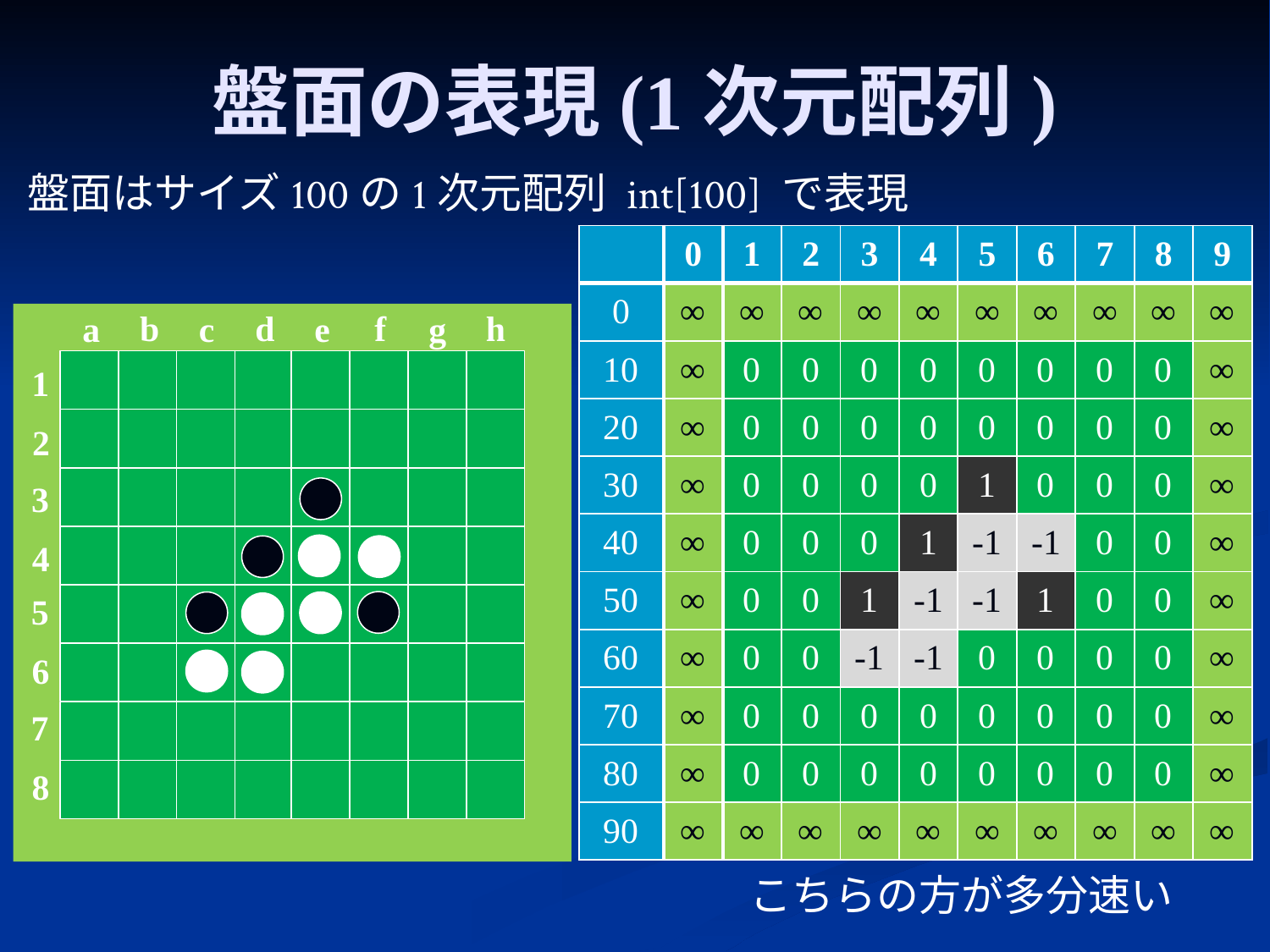

# 盤面の表現(1次元配列)
盤面はサイズ100の1次元配列 int[100] で表現
|  | 0 | 1 | 2 | 3 | 4 | 5 | 6 | 7 | 8 | 9 |
| --- | --- | --- | --- | --- | --- | --- | --- | --- | --- | --- |
| 0 | ∞ | ∞ | ∞ | ∞ | ∞ | ∞ | ∞ | ∞ | ∞ | ∞ |
| 10 | ∞ | 0 | 0 | 0 | 0 | 0 | 0 | 0 | 0 | ∞ |
| 20 | ∞ | 0 | 0 | 0 | 0 | 0 | 0 | 0 | 0 | ∞ |
| 30 | ∞ | 0 | 0 | 0 | 0 | 1 | 0 | 0 | 0 | ∞ |
| 40 | ∞ | 0 | 0 | 0 | 1 | -1 | -1 | 0 | 0 | ∞ |
| 50 | ∞ | 0 | 0 | 1 | -1 | -1 | 1 | 0 | 0 | ∞ |
| 60 | ∞ | 0 | 0 | -1 | -1 | 0 | 0 | 0 | 0 | ∞ |
| 70 | ∞ | 0 | 0 | 0 | 0 | 0 | 0 | 0 | 0 | ∞ |
| 80 | ∞ | 0 | 0 | 0 | 0 | 0 | 0 | 0 | 0 | ∞ |
| 90 | ∞ | ∞ | ∞ | ∞ | ∞ | ∞ | ∞ | ∞ | ∞ | ∞ |
d
h
b
f
c
g
a
e

1
2
3

4

5

6

7
8
こちらの方が多分速い